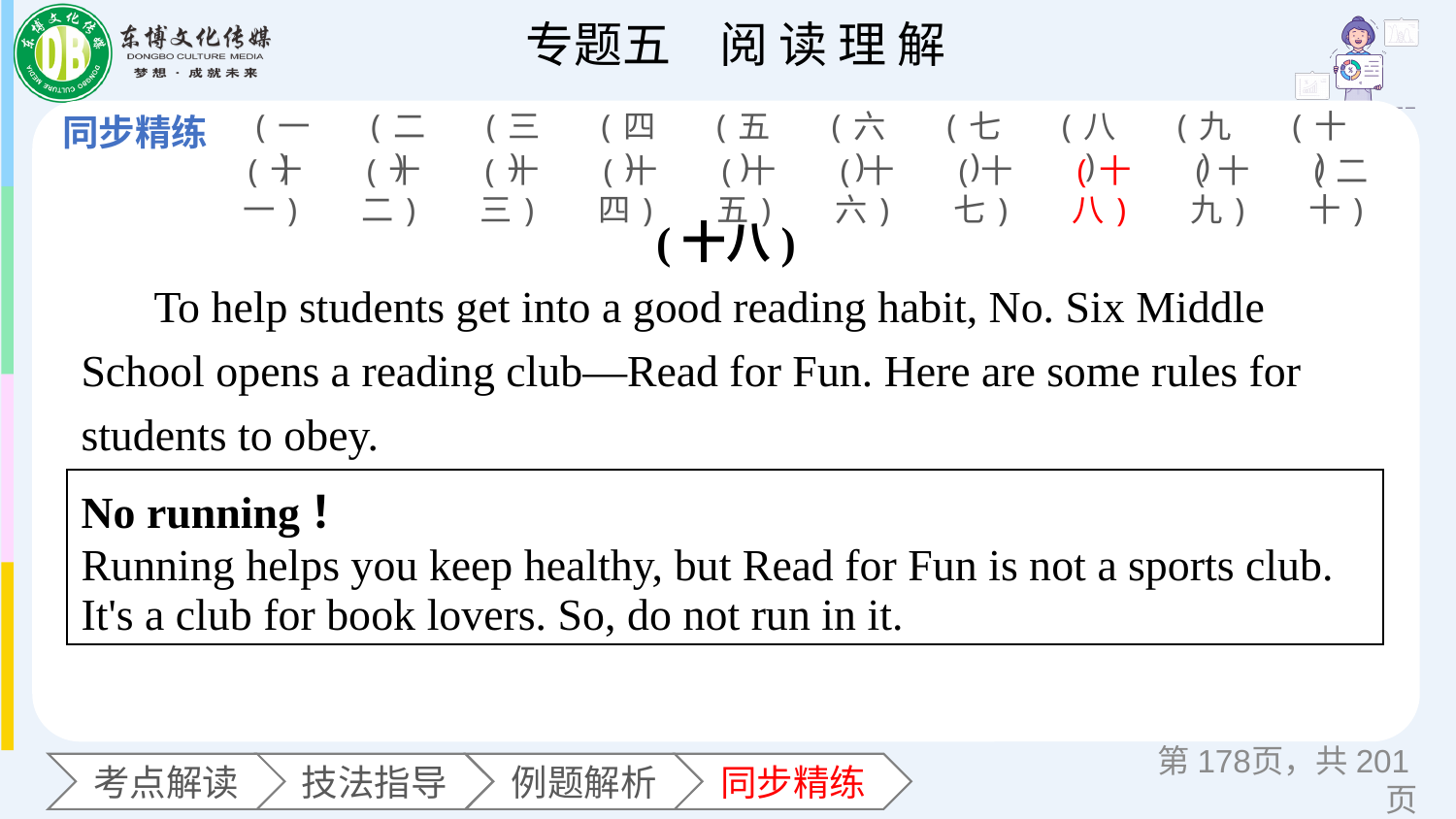

(一)
(二)
(三)
(四)
(五)
(六)
(七)
(八)
(九)
(十)
(十一)
(十二)
(十三)
(十四)
(十五)
(十六)
(十七)
(十八)
(十九)
(二十)
(十八)
To help students get into a good reading habit, No. Six Middle School opens a reading club—Read for Fun. Here are some rules for students to obey.
| No running！ Running helps you keep healthy, but Read for Fun is not a sports club. It's a club for book lovers. So, do not run in it. |
| --- |
第178页，共201页